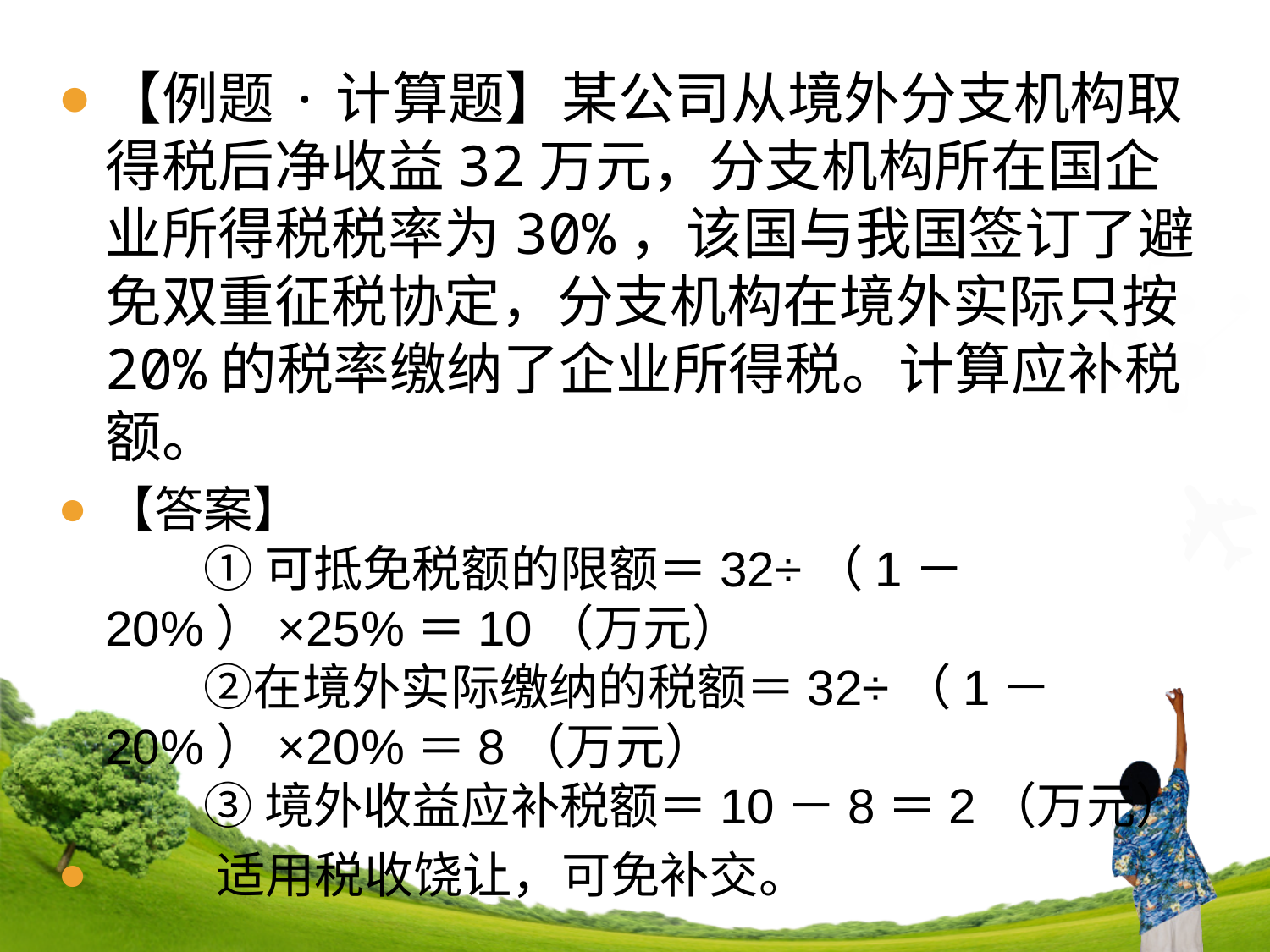

【例题·计算题】某公司从境外分支机构取得税后净收益32万元，分支机构所在国企业所得税税率为30%，该国与我国签订了避免双重征税协定，分支机构在境外实际只按20%的税率缴纳了企业所得税。计算应补税额。
【答案】
　　① 可抵免税额的限额＝32÷（1－20%）×25%＝10（万元）
　　②在境外实际缴纳的税额＝32÷（1－20%）×20%＝8（万元）
　　③ 境外收益应补税额＝10－8＝2（万元）
         适用税收饶让，可免补交。